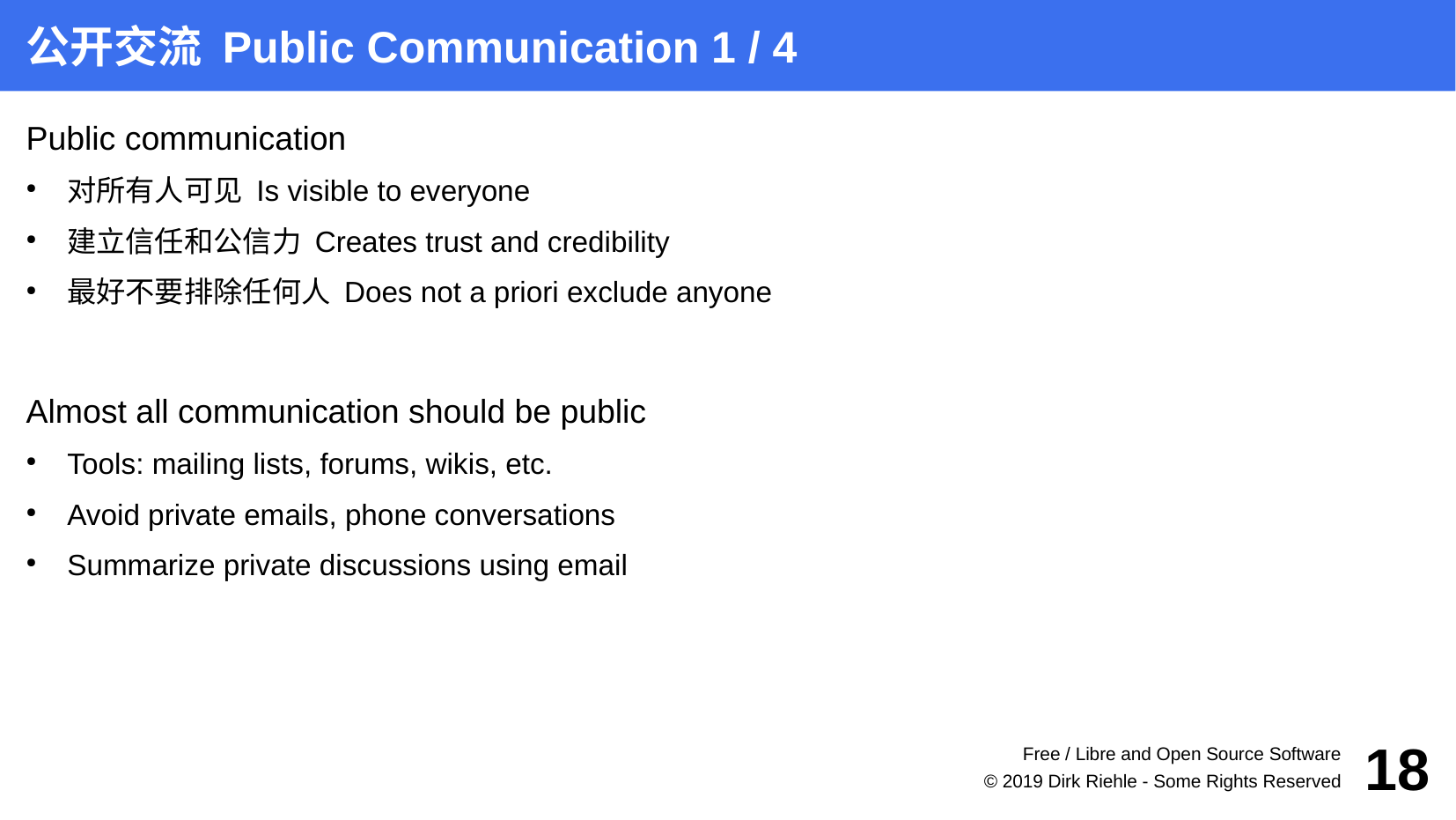

公开交流 Public Communication 1 / 4
Public communication
对所有人可见 Is visible to everyone
建立信任和公信力 Creates trust and credibility
最好不要排除任何人 Does not a priori exclude anyone

Almost all communication should be public
Tools: mailing lists, forums, wikis, etc.
Avoid private emails, phone conversations
Summarize private discussions using email

Free / Libre and Open Source Software
18
© 2019 Dirk Riehle - Some Rights Reserved